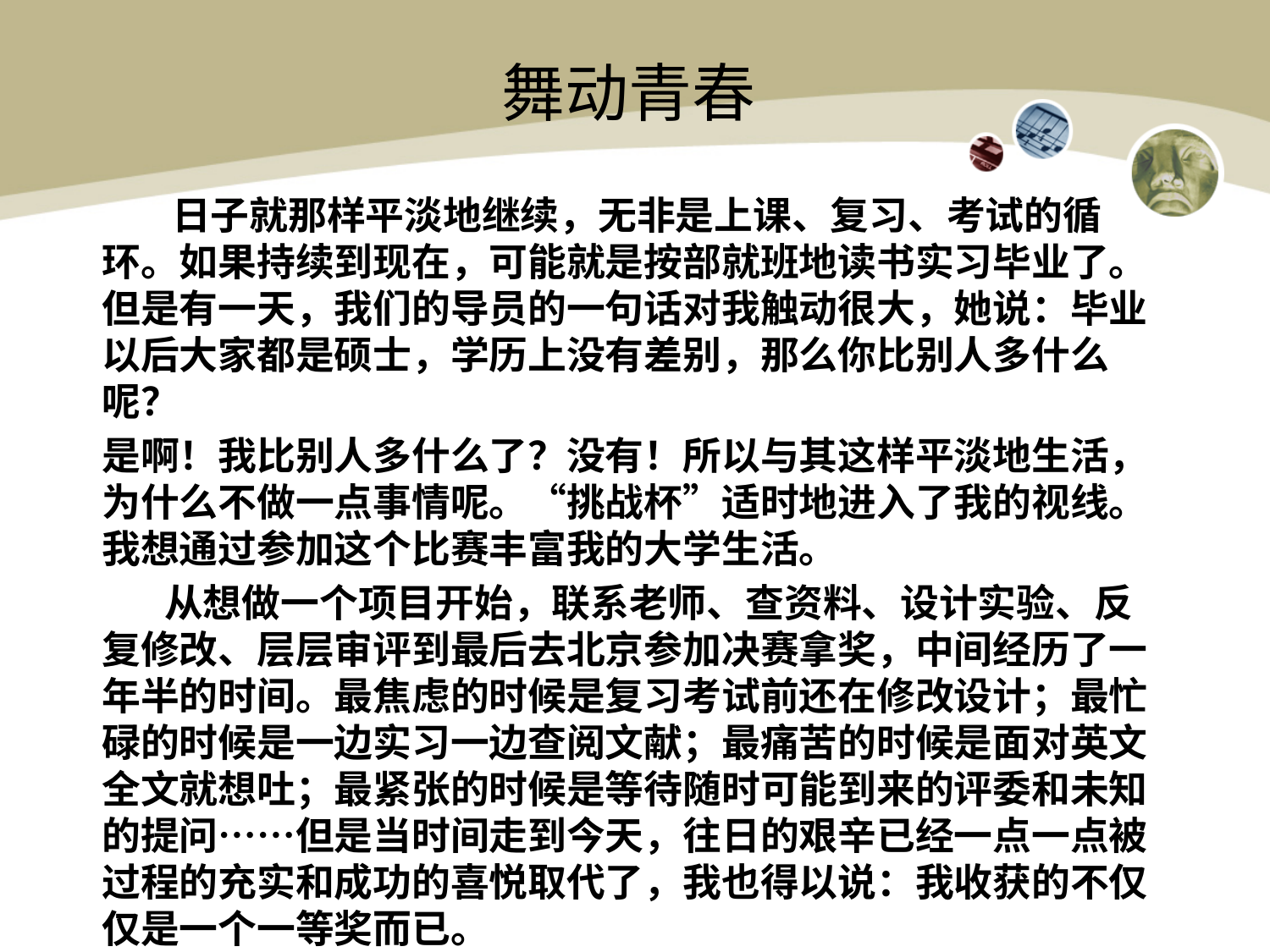

舞动青春

       日子就那样平淡地继续，无非是上课、复习、考试的循环。如果持续到现在，可能就是按部就班地读书实习毕业了。但是有一天，我们的导员的一句话对我触动很大，她说：毕业以后大家都是硕士，学历上没有差别，那么你比别人多什么呢？
是啊！我比别人多什么了？没有！所以与其这样平淡地生活，为什么不做一点事情呢。“挑战杯”适时地进入了我的视线。我想通过参加这个比赛丰富我的大学生活。
      从想做一个项目开始，联系老师、查资料、设计实验、反复修改、层层审评到最后去北京参加决赛拿奖，中间经历了一年半的时间。最焦虑的时候是复习考试前还在修改设计；最忙碌的时候是一边实习一边查阅文献；最痛苦的时候是面对英文全文就想吐；最紧张的时候是等待随时可能到来的评委和未知的提问……但是当时间走到今天，往日的艰辛已经一点一点被过程的充实和成功的喜悦取代了，我也得以说：我收获的不仅仅是一个一等奖而已。